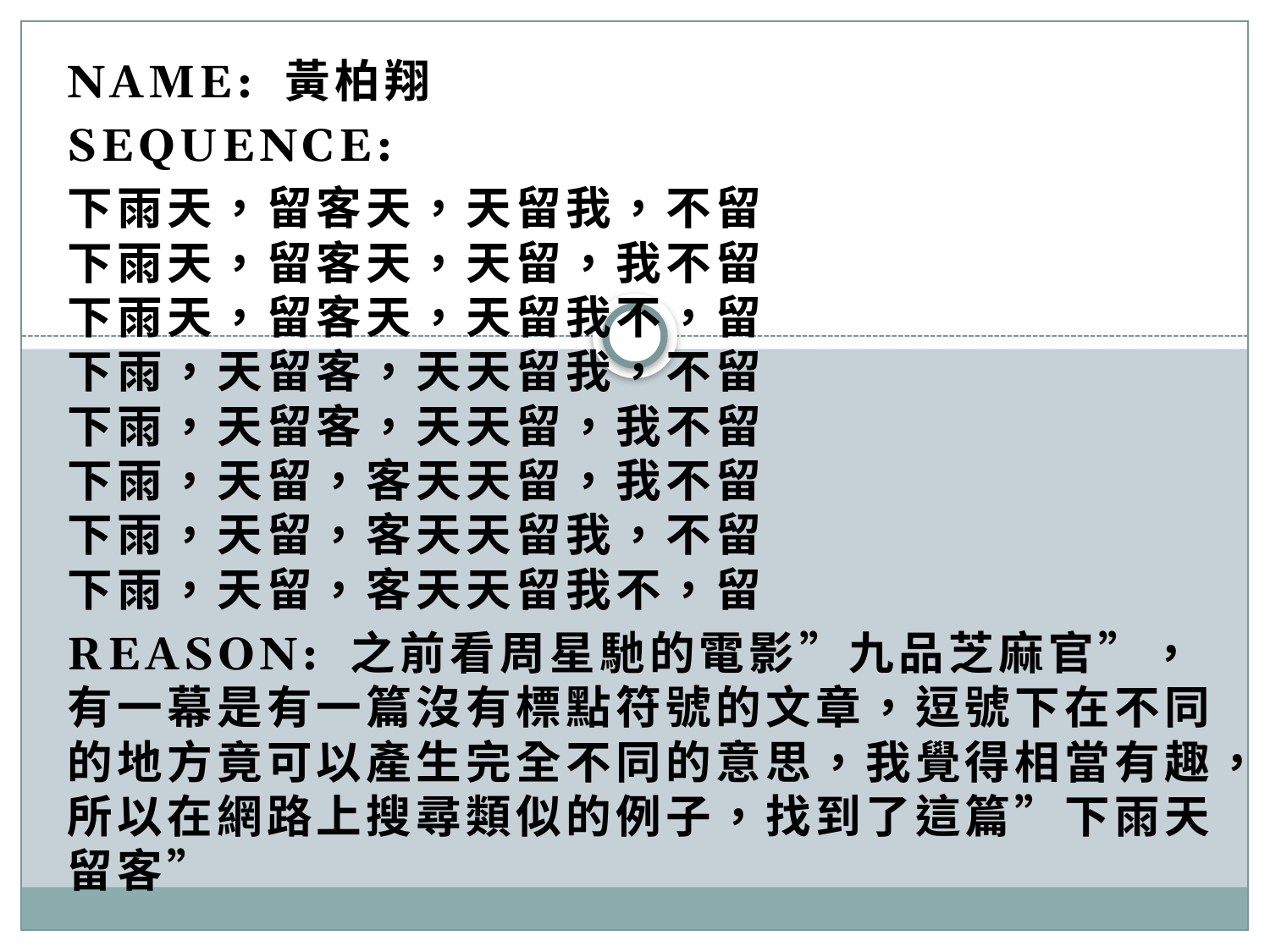

Name: 黃柏翔
Sequence:
下雨天，留客天，天留我，不留
下雨天，留客天，天留，我不留
下雨天，留客天，天留我不，留
下雨，天留客，天天留我，不留
下雨，天留客，天天留，我不留
下雨，天留，客天天留，我不留
下雨，天留，客天天留我，不留
下雨，天留，客天天留我不，留
Reason: 之前看周星馳的電影”九品芝麻官”，有一幕是有一篇沒有標點符號的文章，逗號下在不同的地方竟可以產生完全不同的意思，我覺得相當有趣，所以在網路上搜尋類似的例子，找到了這篇”下雨天留客”